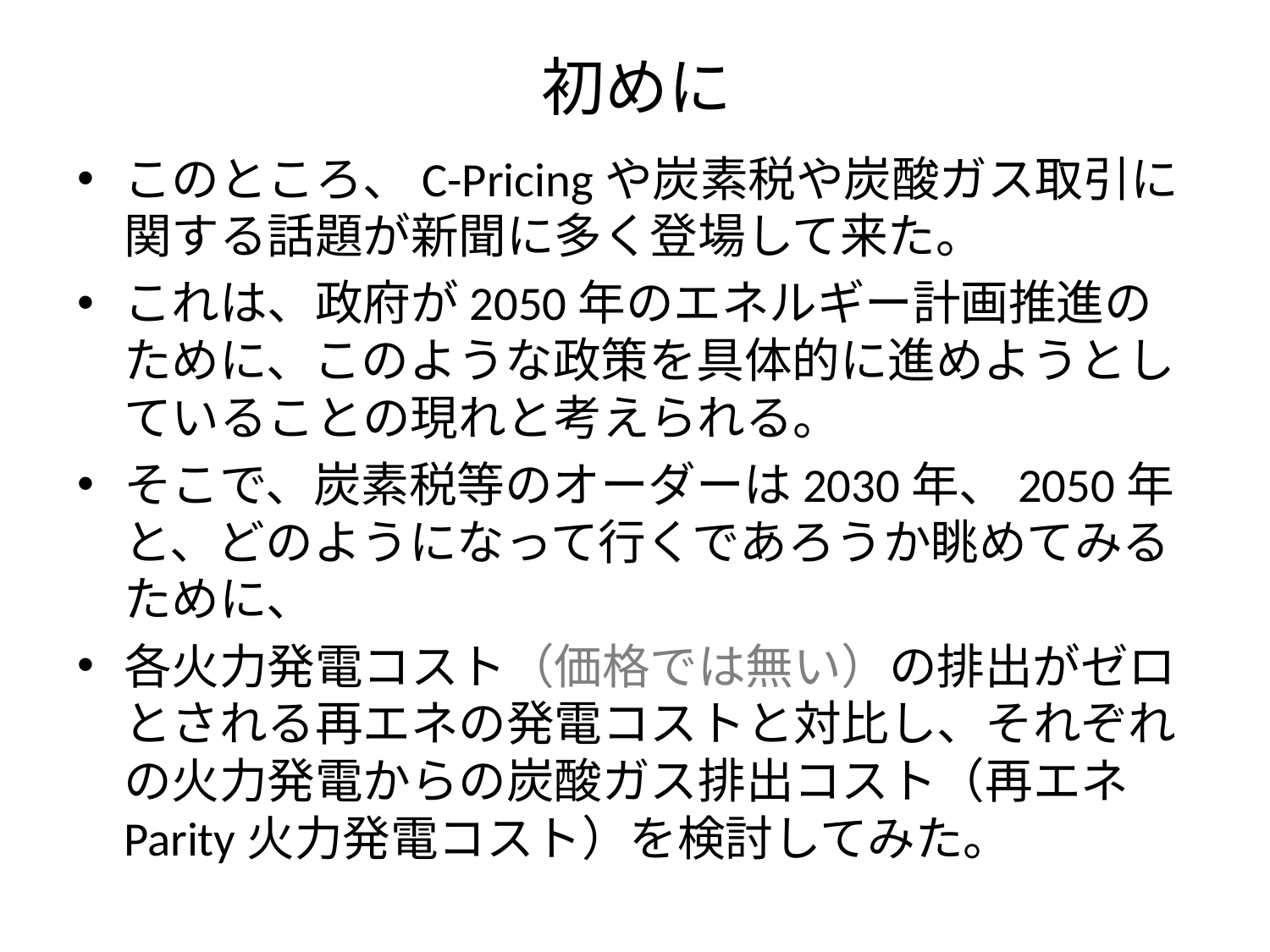

# 初めに
このところ、C-Pricingや炭素税や炭酸ガス取引に関する話題が新聞に多く登場して来た。
これは、政府が2050年のエネルギー計画推進のために、このような政策を具体的に進めようとしていることの現れと考えられる。
そこで、炭素税等のオーダーは2030年、2050年と、どのようになって行くであろうか眺めてみるために、
各火力発電コスト（価格では無い）の排出がゼロとされる再エネの発電コストと対比し、それぞれの火力発電からの炭酸ガス排出コスト（再エネParity火力発電コスト）を検討してみた。